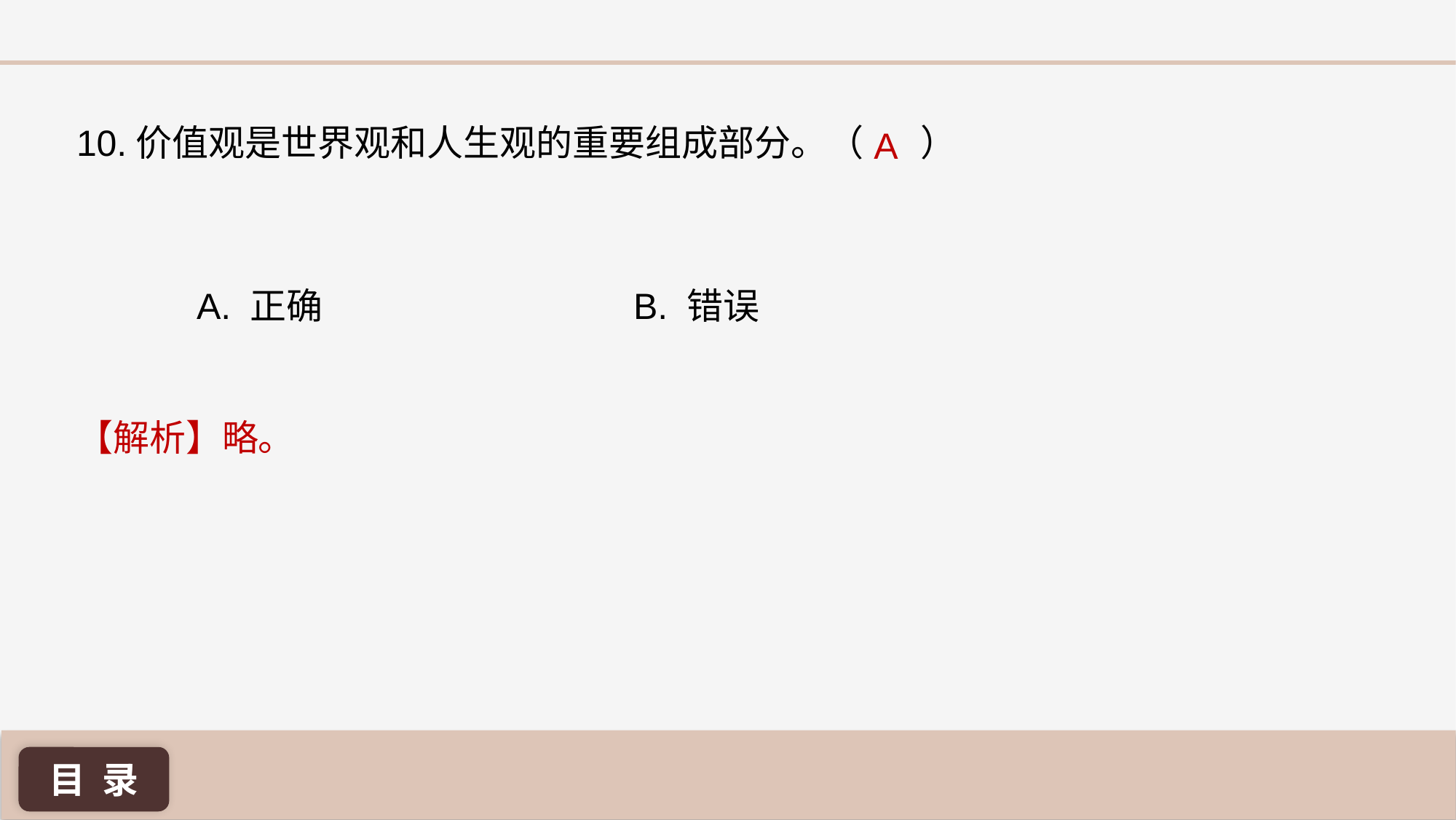

10.价值观是世界观和人生观的重要组成部分。（       ）
A
A. 正确 			B. 错误
【解析】略。